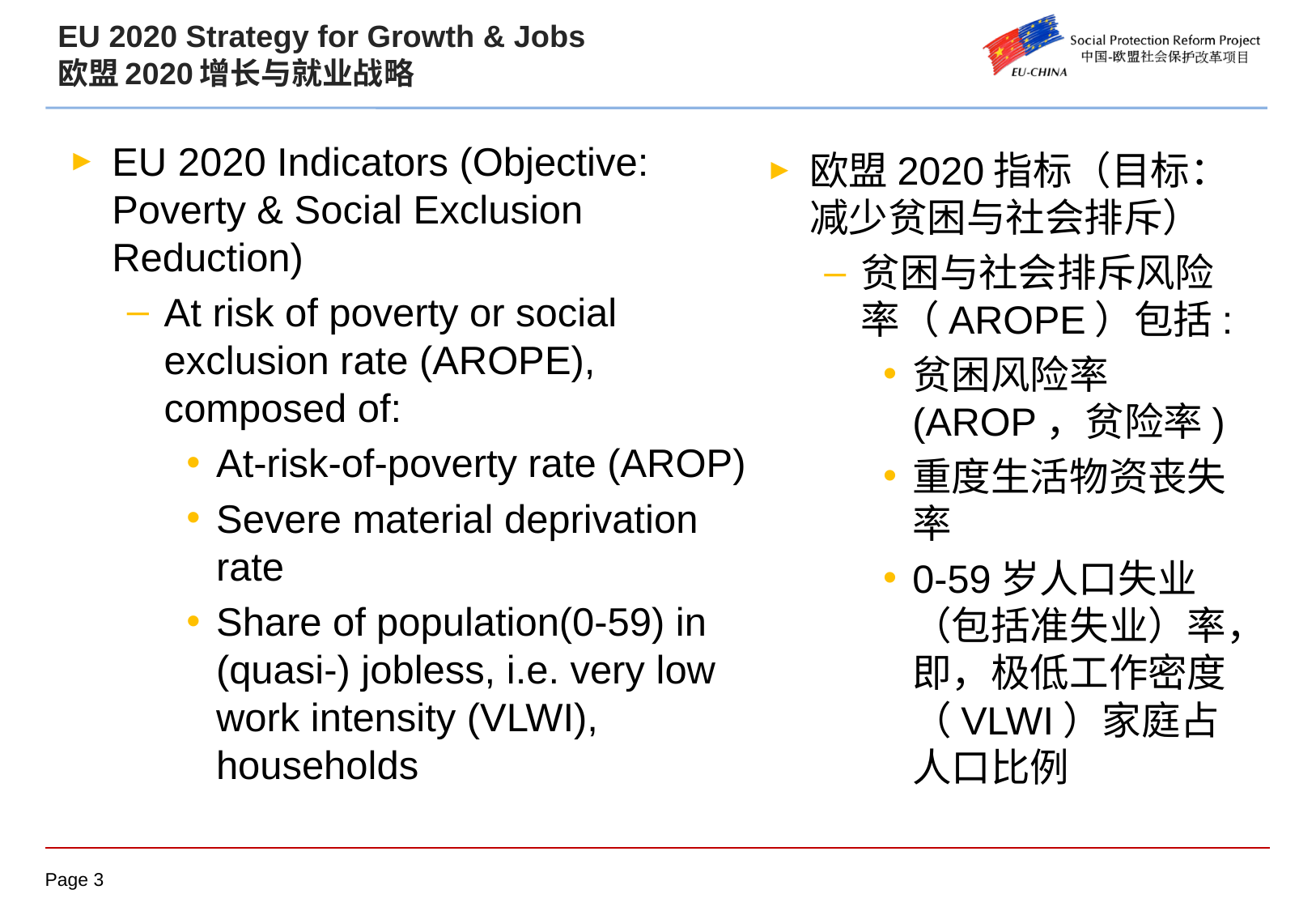

# EU 2020 Strategy for Growth & Jobs 欧盟2020增长与就业战略
EU 2020 Indicators (Objective: Poverty & Social Exclusion Reduction)
At risk of poverty or social exclusion rate (AROPE), composed of:
At-risk-of-poverty rate (AROP)
Severe material deprivation rate
Share of population(0-59) in (quasi-) jobless, i.e. very low work intensity (VLWI), households

欧盟2020指标（目标：减少贫困与社会排斥）
贫困与社会排斥风险率（AROPE）包括:
贫困风险率(AROP，贫险率)
重度生活物资丧失率
0-59岁人口失业（包括准失业）率，即，极低工作密度（VLWI）家庭占人口比例